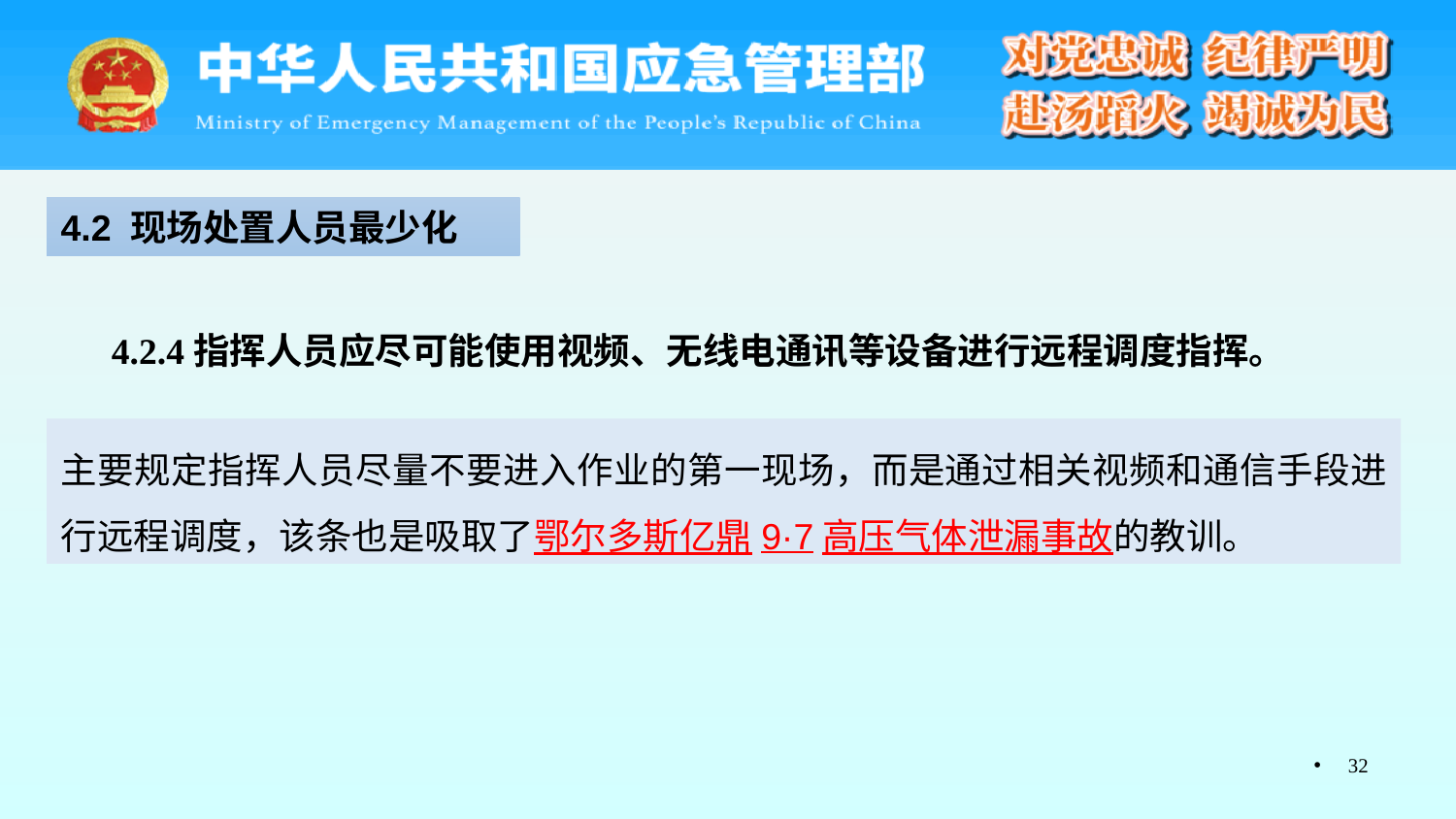

4.2 现场处置人员最少化
4.2.4指挥人员应尽可能使用视频、无线电通讯等设备进行远程调度指挥。
主要规定指挥人员尽量不要进入作业的第一现场，而是通过相关视频和通信手段进行远程调度，该条也是吸取了鄂尔多斯亿鼎9·7高压气体泄漏事故的教训。
32